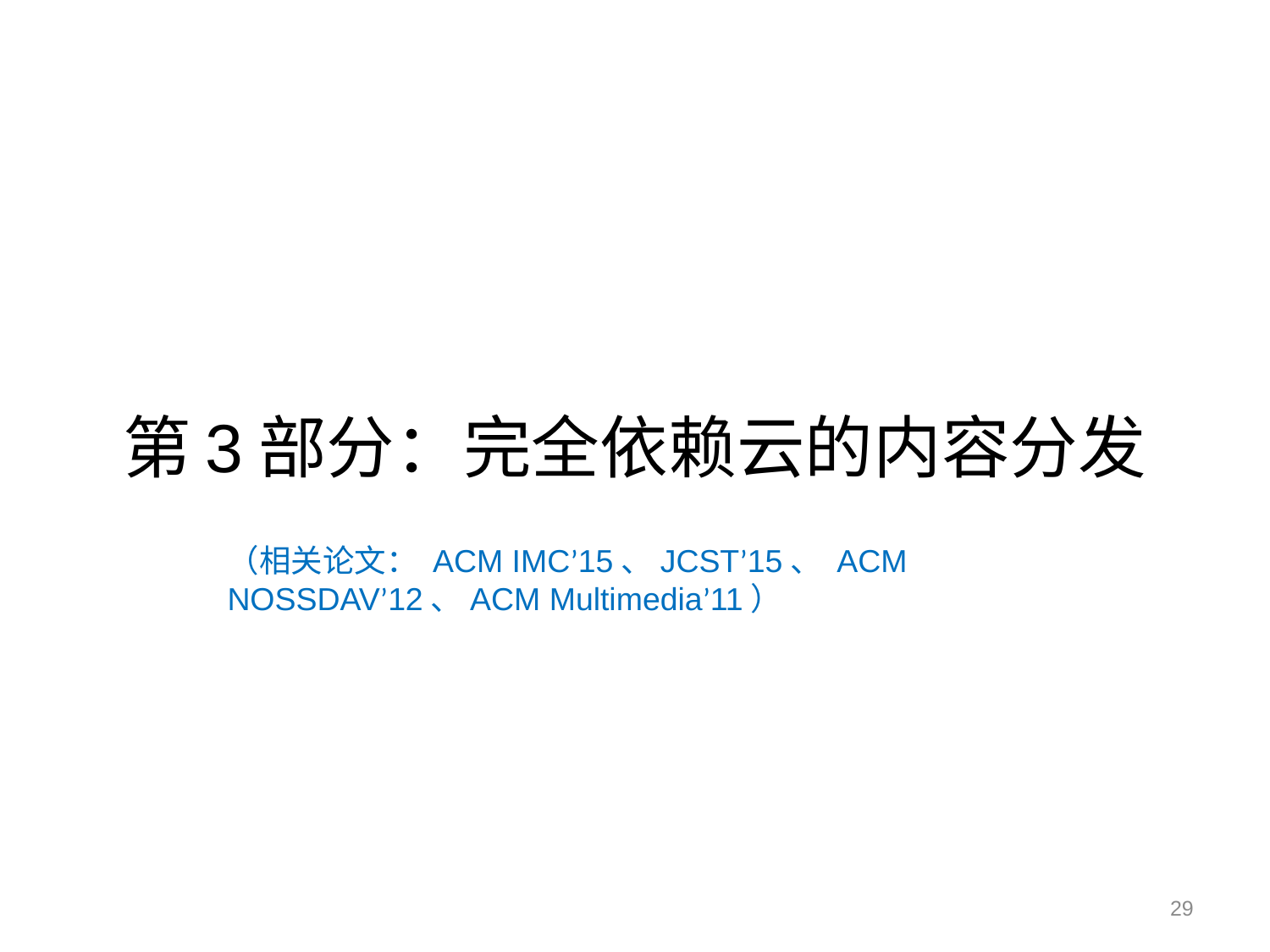

# 第3部分：完全依赖云的内容分发
（相关论文： ACM IMC’15、JCST’15、 ACM NOSSDAV’12、ACM Multimedia’11）
29